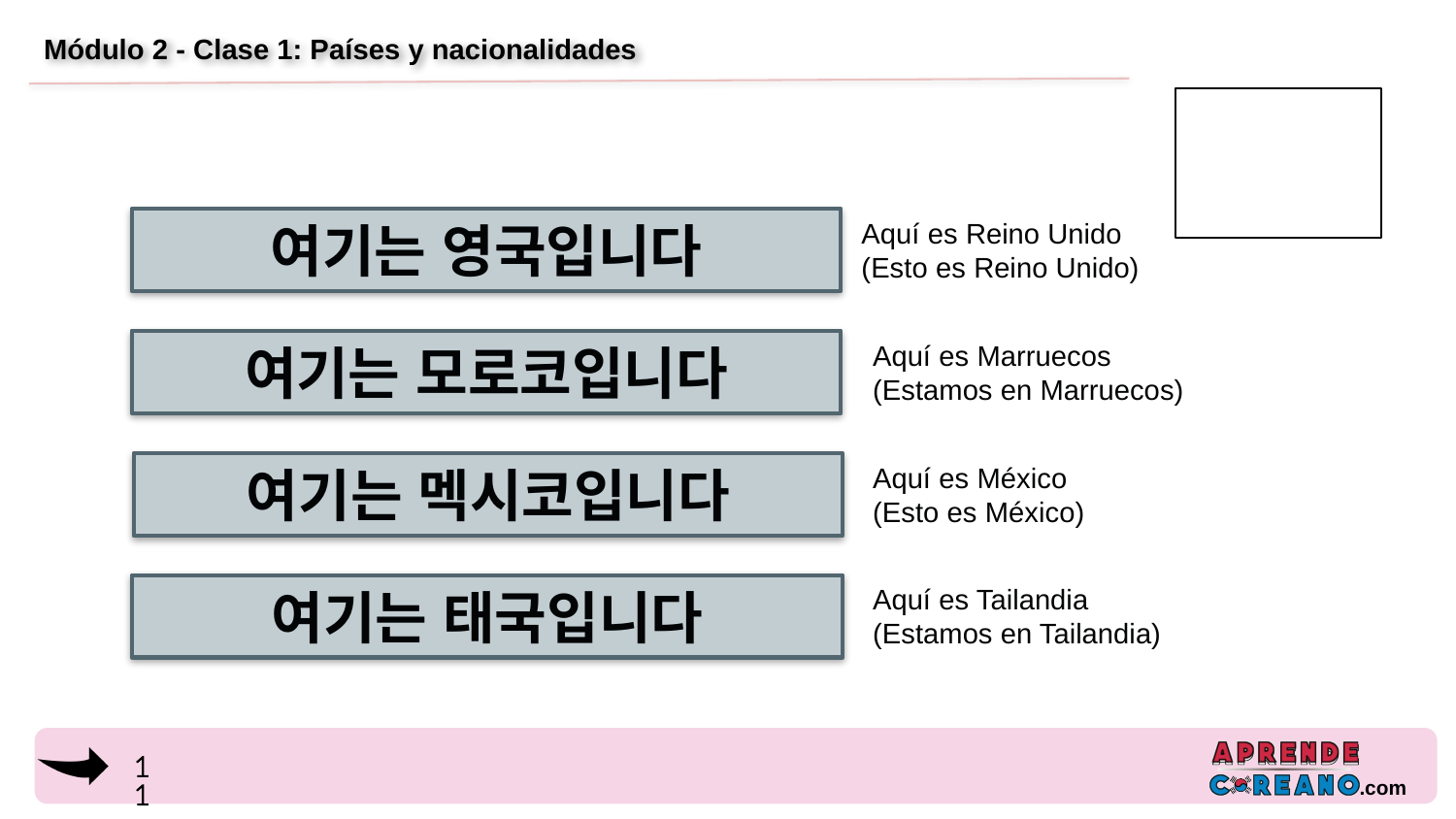

# Módulo 2 - Clase 1: Países y nacionalidades
여기는 영국입니다
Aquí es Reino Unido
(Esto es Reino Unido)
여기는 모로코입니다
Aquí es Marruecos
(Estamos en Marruecos)
여기는 멕시코입니다
Aquí es México
(Esto es México)
여기는 태국입니다
Aquí es Tailandia
(Estamos en Tailandia)
11